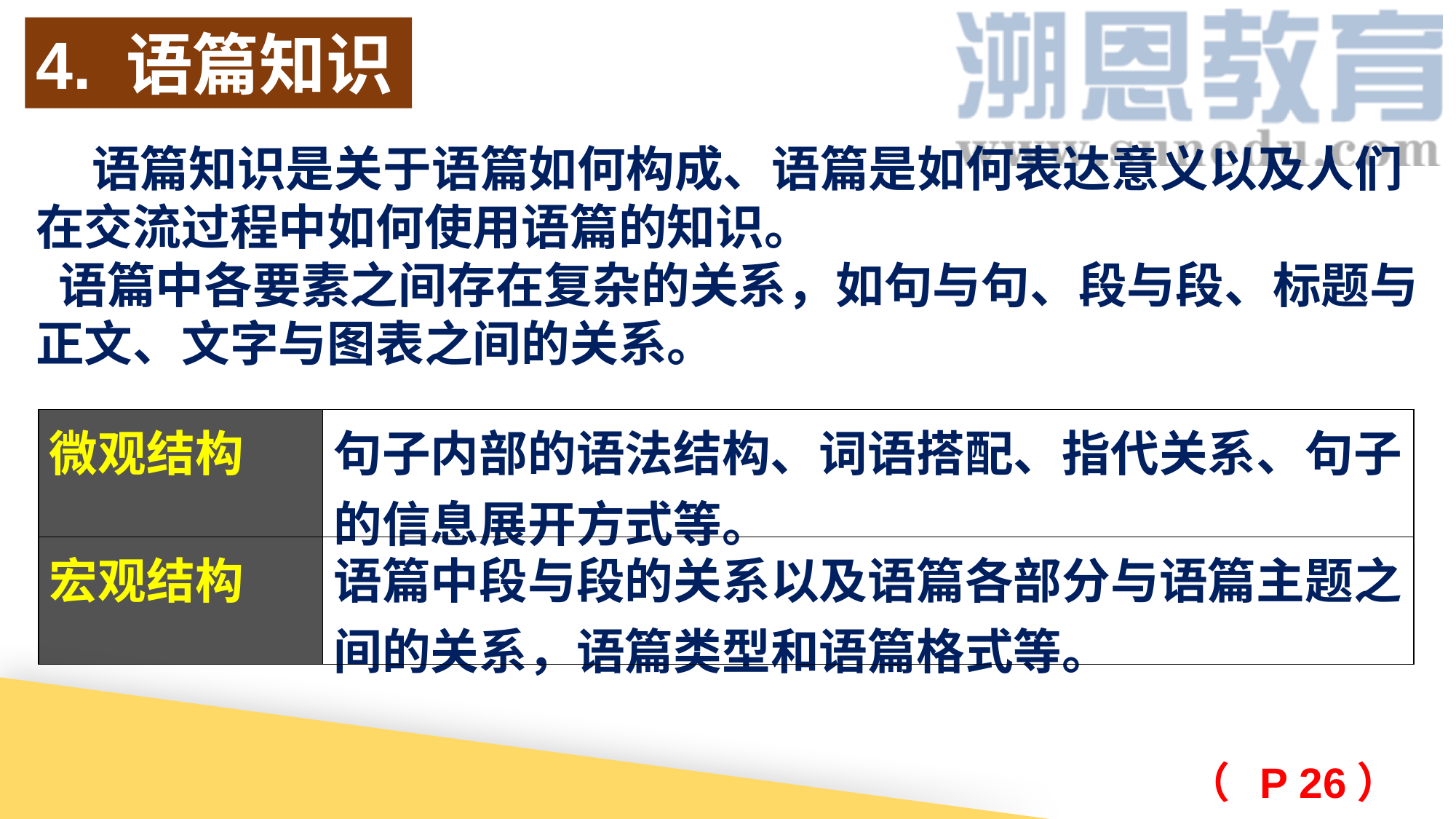

4. 语篇知识
    语篇知识是关于语篇如何构成、语篇是如何表达意义以及人们在交流过程中如何使用语篇的知识。
 语篇中各要素之间存在复杂的关系，如句与句、段与段、标题与正文、文字与图表之间的关系。

| 微观结构 | 句子内部的语法结构、词语搭配、指代关系、句子的信息展开方式等。 |
| --- | --- |
| 宏观结构 | 语篇中段与段的关系以及语篇各部分与语篇主题之间的关系，语篇类型和语篇格式等。 |
                                       （  P 26）